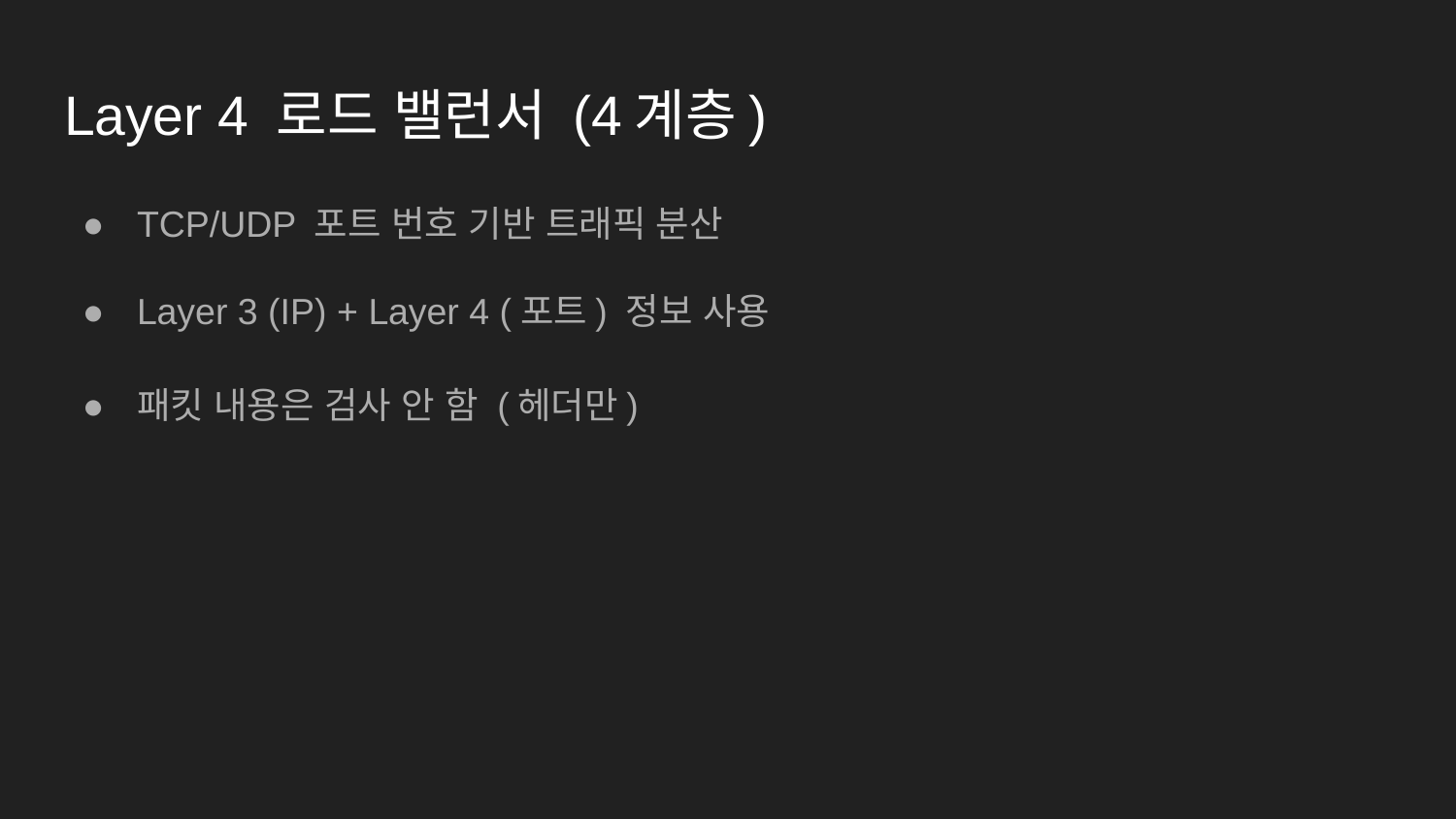

# Layer 4 로드 밸런서 (4계층)
TCP/UDP 포트 번호 기반 트래픽 분산
Layer 3 (IP) + Layer 4 (포트) 정보 사용
패킷 내용은 검사 안 함 (헤더만)